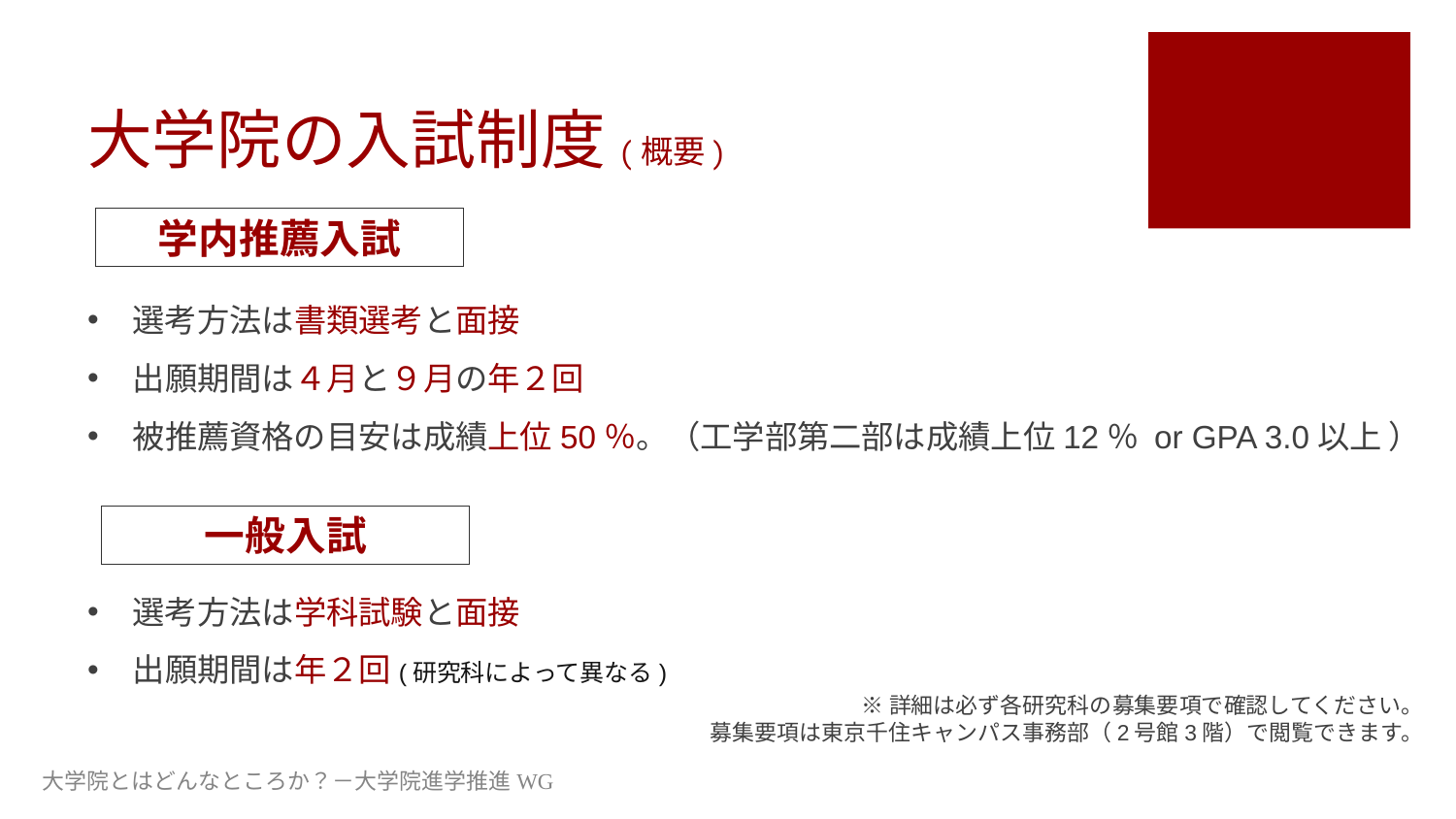

# 大学院の入試制度(概要)
学内推薦入試

選考方法は書類選考と面接
出願期間は４月と９月の年２回
被推薦資格の目安は成績上位50％。（工学部第二部は成績上位12％ or GPA 3.0以上 ）
一般入試
選考方法は学科試験と面接
出願期間は年２回(研究科によって異なる)
                      ※詳細は必ず各研究科の募集要項で確認してください。
募集要項は東京千住キャンパス事務部（2号館3階）で閲覧できます。

大学院とはどんなところか？－大学院進学推進WG